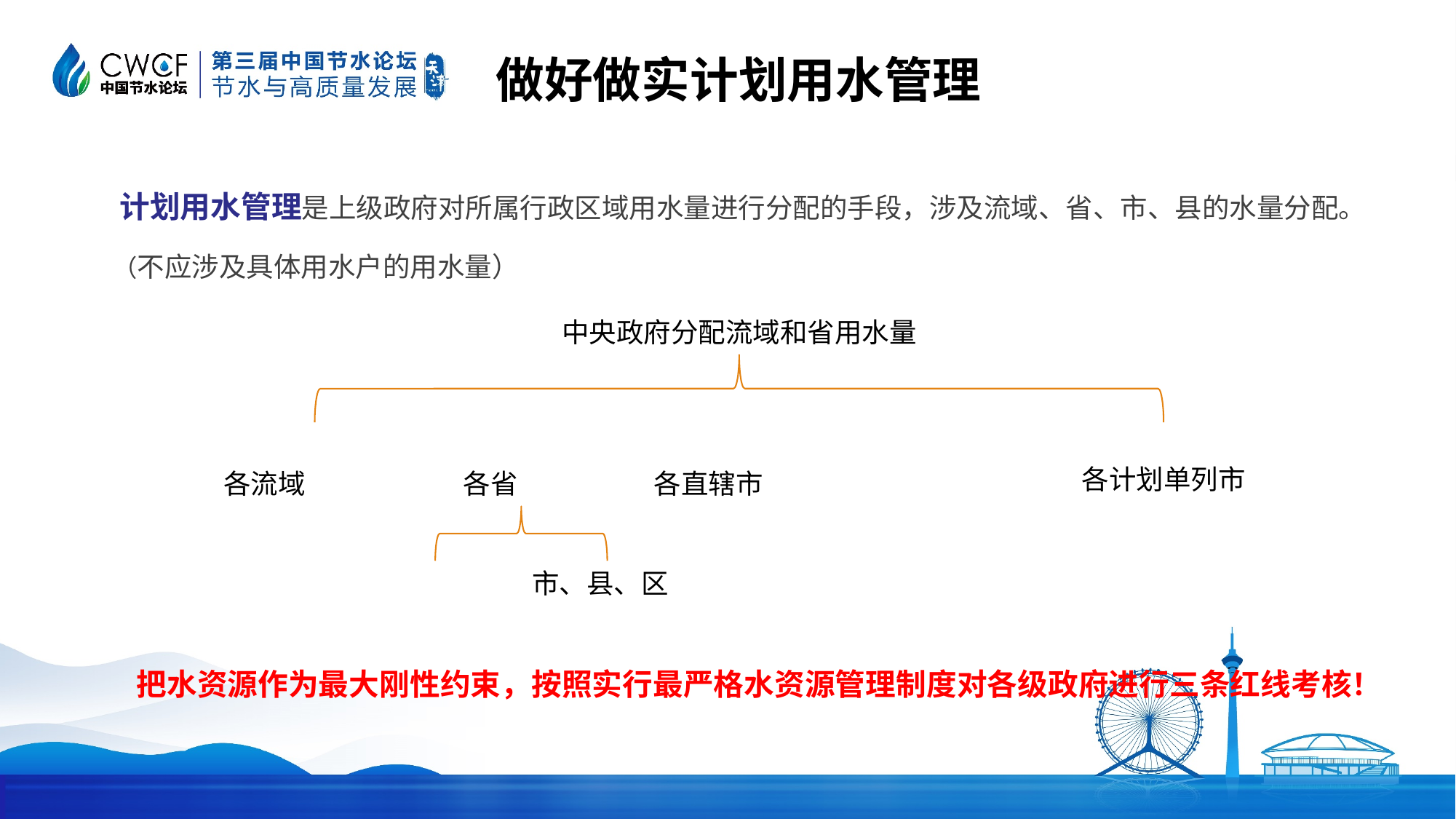

做好做实计划用水管理
        计划用水管理是上级政府对所属行政区域用水量进行分配的手段，涉及流域、省、市、县的水量分配。
        （不应涉及具体用水户的用水量）

中央政府分配流域和省用水量
各流域
各省
各直辖市

市、县、区
各计划单列市
把水资源作为最大刚性约束，按照实行最严格水资源管理制度对各级政府进行三条红线考核！